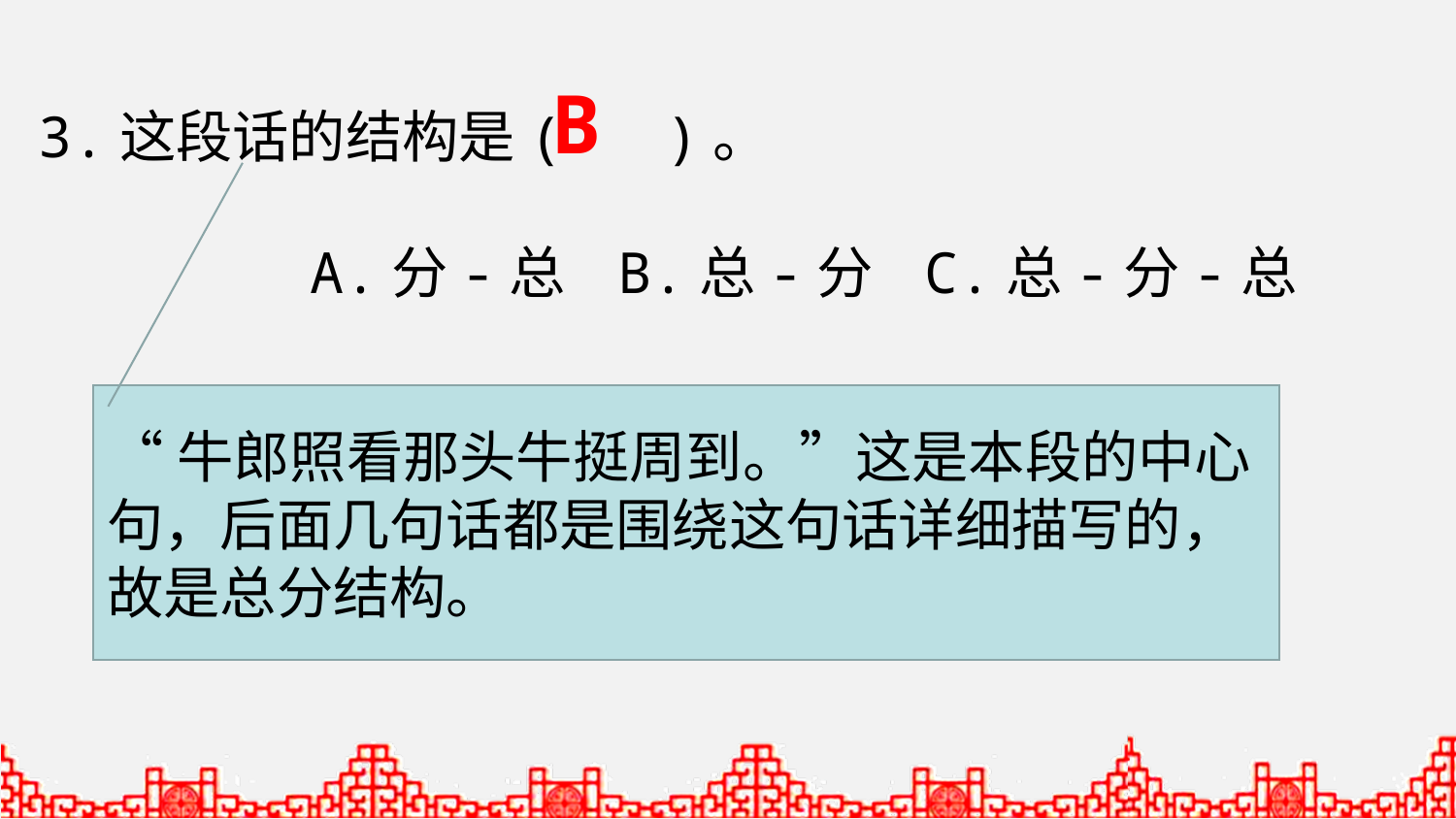

B
3.这段话的结构是(   )。

        A.分-总   B.总-分   C.总-分-总
“牛郎照看那头牛挺周到。”这是本段的中心句，后面几句话都是围绕这句话详细描写的，故是总分结构。